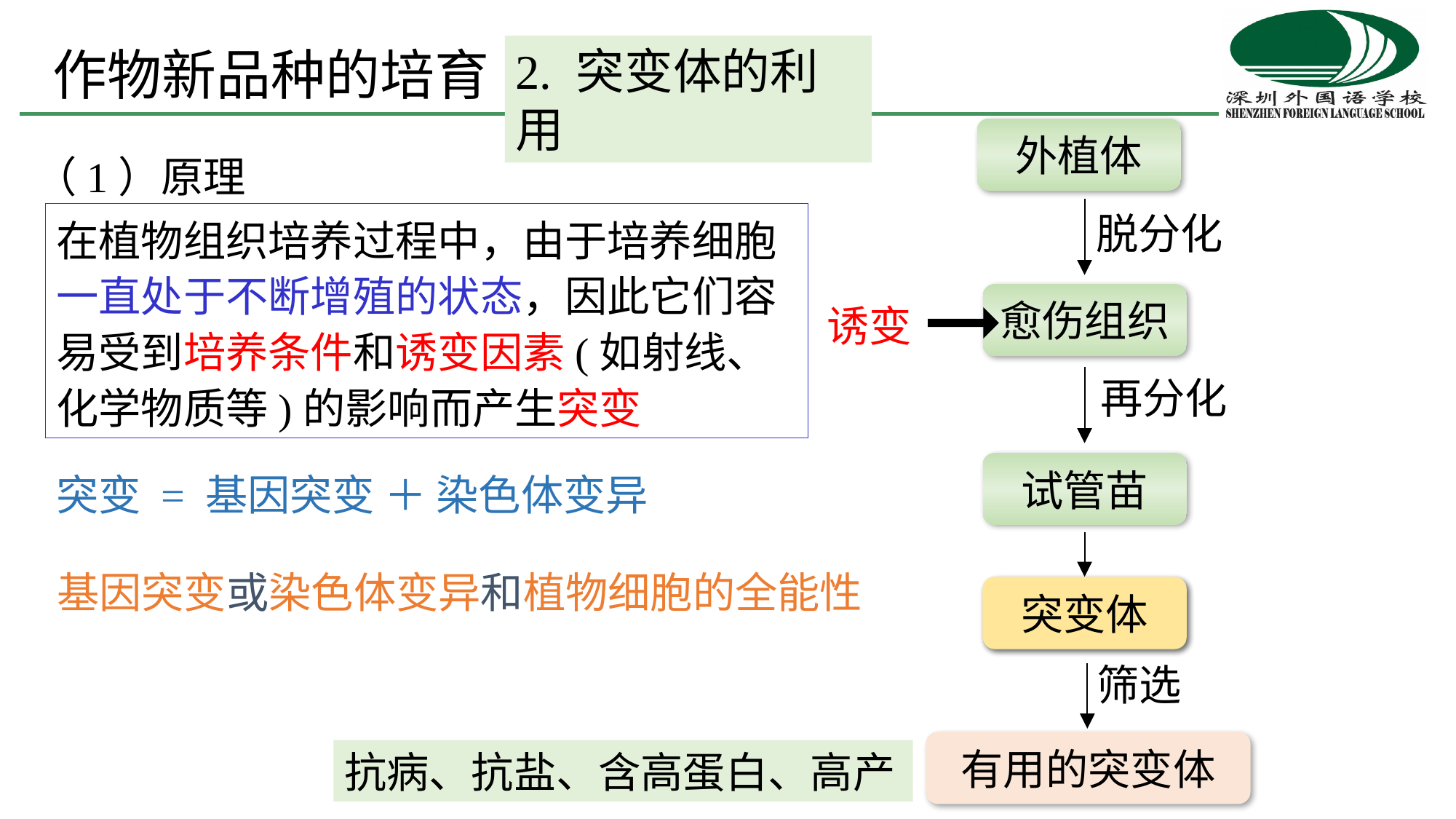

作物新品种的培育
2. 突变体的利用
外植体
脱分化
愈伤组织
再分化
试管苗
植株
（1）原理
在植物组织培养过程中，由于培养细胞一直处于不断增殖的状态，因此它们容易受到培养条件和诱变因素(如射线、化学物质等)的影响而产生突变
诱变

突变 = 基因突变 ＋ 染色体变异
基因突变或染色体变异和植物细胞的全能性
突变体
筛选
有用的突变体
抗病、抗盐、含高蛋白、高产